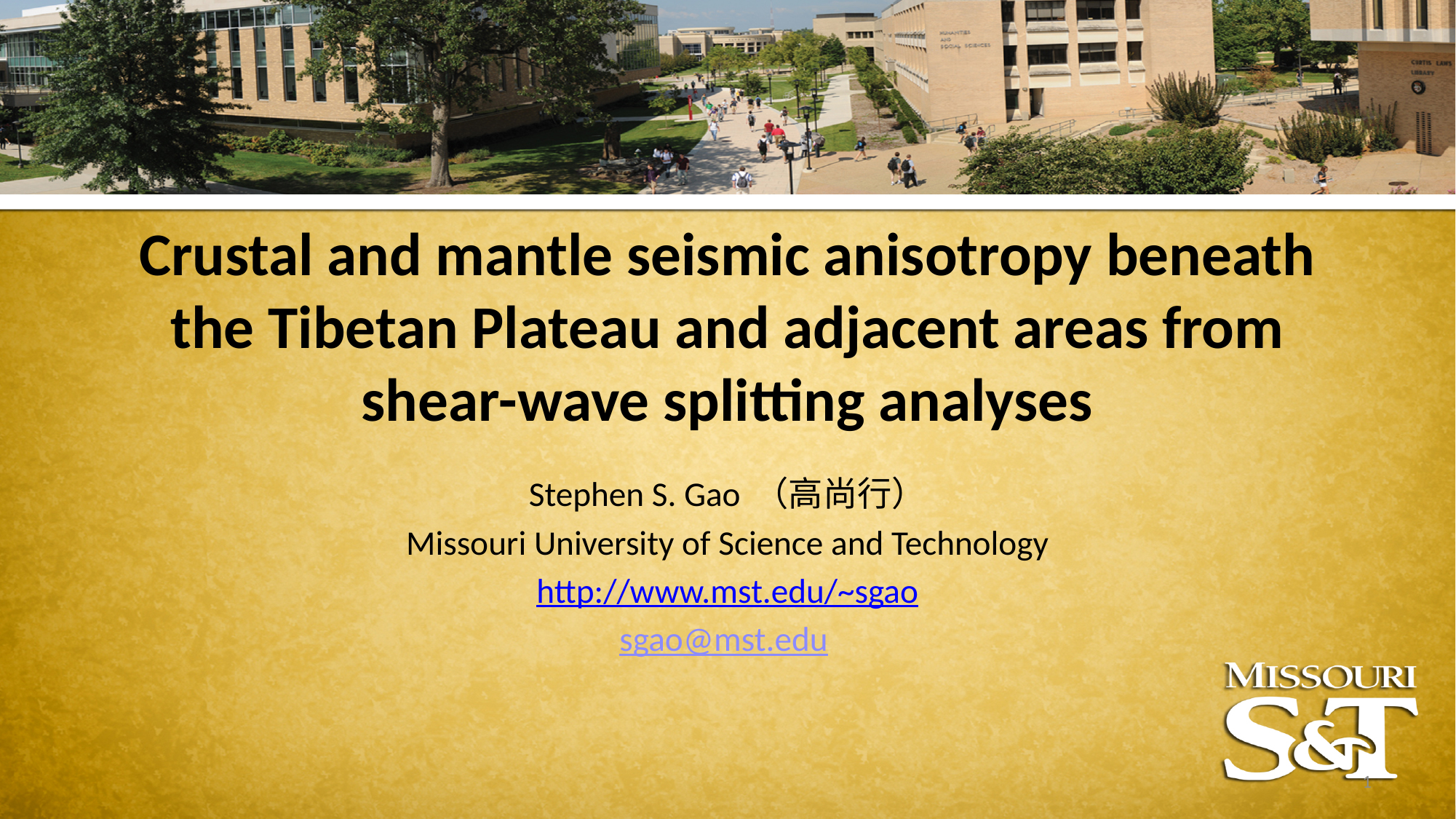

Crustal and mantle seismic anisotropy beneath the Tibetan Plateau and adjacent areas from shear-wave splitting analyses
#

Stephen S. Gao （高尚行）
Missouri University of Science and Technology
http://www.mst.edu/~sgao
sgao@mst.edu
1